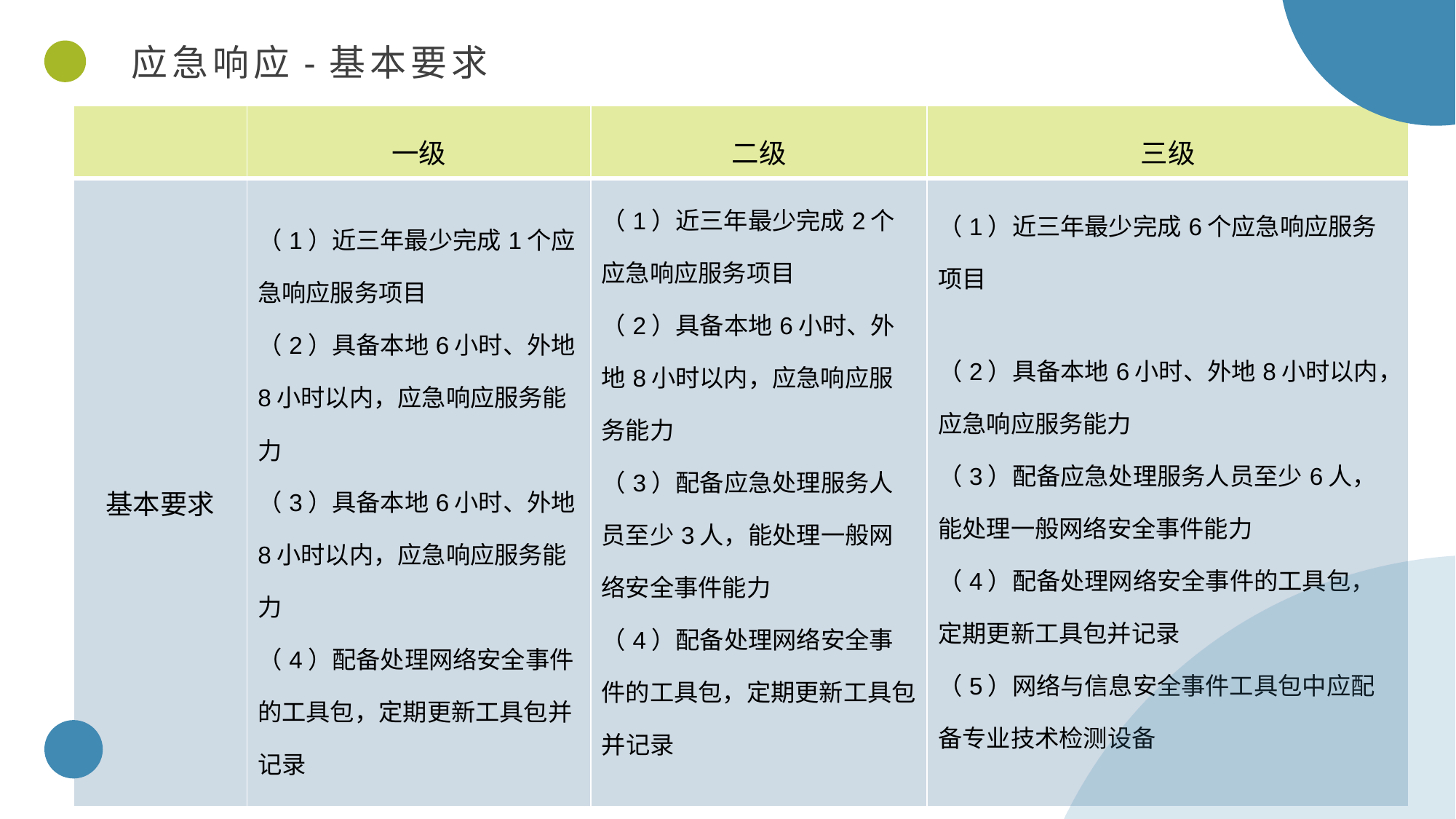

应急响应-基本要求

|  | 一级 | 二级 | 三级 |
| --- | --- | --- | --- |
| 基本要求 | （1）近三年最少完成1个应急响应服务项目 （2）具备本地6小时、外地8小时以内，应急响应服务能力 （3）具备本地6小时、外地8小时以内，应急响应服务能力 （4）配备处理网络安全事件的工具包，定期更新工具包并记录 | （1）近三年最少完成2个应急响应服务项目 （2）具备本地6小时、外地8小时以内，应急响应服务能力 （3）配备应急处理服务人员至少3人，能处理一般网络安全事件能力 （4）配备处理网络安全事件的工具包，定期更新工具包并记录 | （1）近三年最少完成6个应急响应服务项目 （2）具备本地6小时、外地8小时以内，应急响应服务能力 （3）配备应急处理服务人员至少6人，能处理一般网络安全事件能力 （4）配备处理网络安全事件的工具包，定期更新工具包并记录 （5）网络与信息安全事件工具包中应配备专业技术检测设备 |